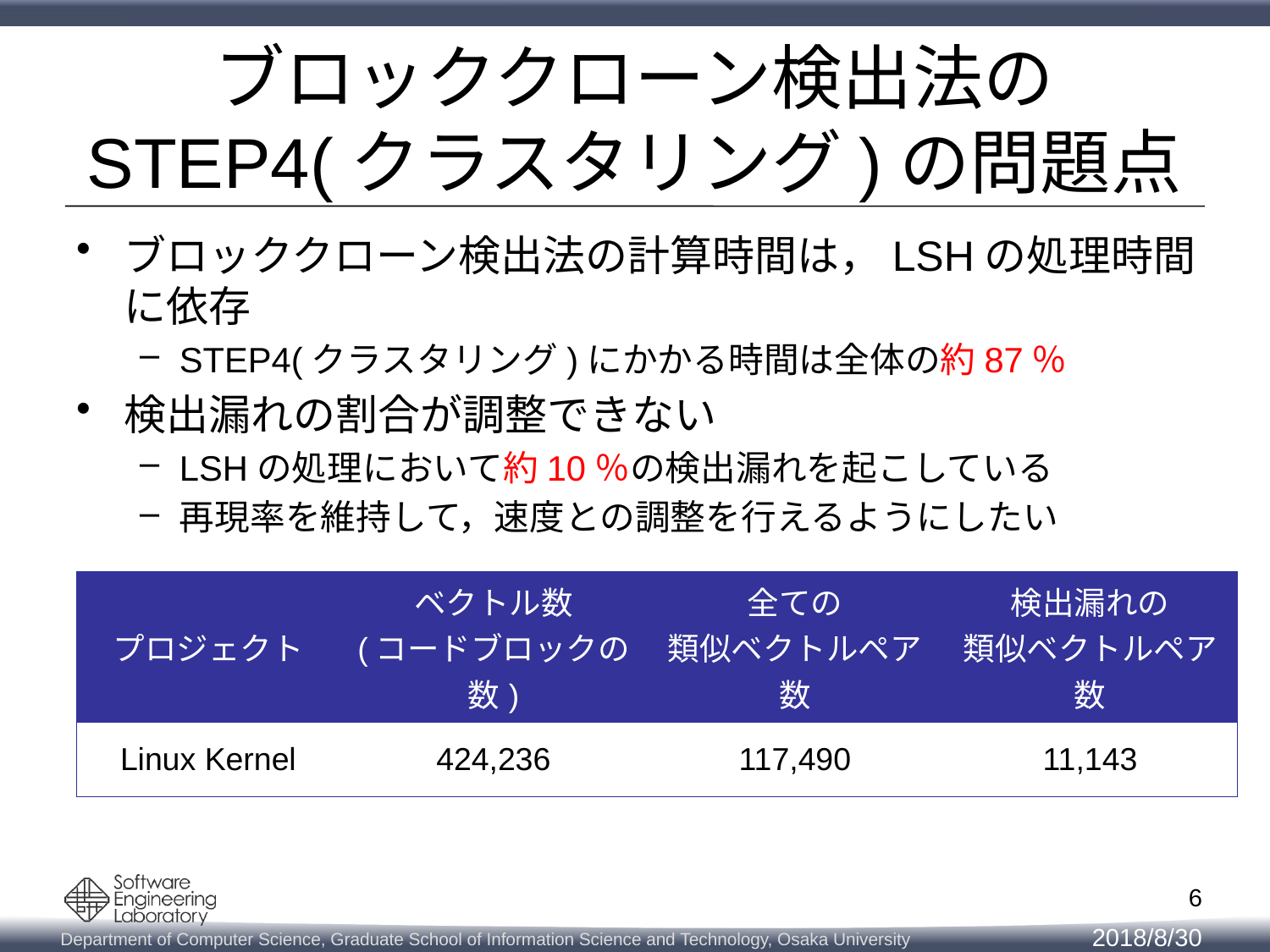

# ブロッククローン検出法の STEP4(クラスタリング)の問題点
ブロッククローン検出法の計算時間は，LSHの処理時間に依存
STEP4(クラスタリング)にかかる時間は全体の約87％
検出漏れの割合が調整できない
LSHの処理において約10％の検出漏れを起こしている
再現率を維持して，速度との調整を行えるようにしたい

| プロジェクト | ベクトル数 (コードブロックの数) | 全ての 類似ベクトルペア数 | 検出漏れの 類似ベクトルペア数 |
| --- | --- | --- | --- |
| Linux Kernel | 424,236 | 117,490 | 11,143 |
6
2018/8/30